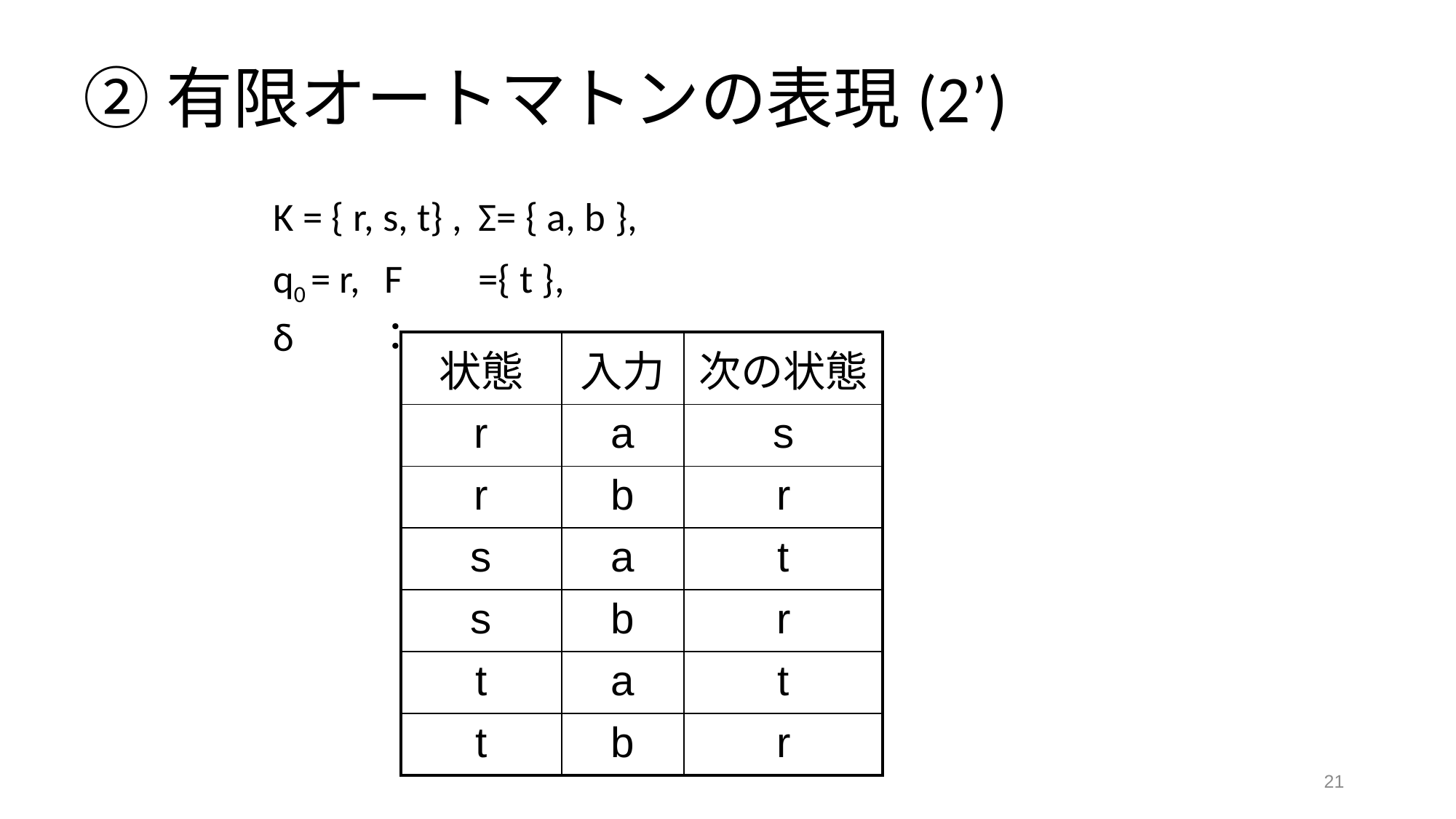

# ②有限オートマトンの表現(2’)
	K = { r, s, t} ,	Σ= { a, b },
	q0 = r, 		 F	={ t },
	δ	：

| 状態 | 入力 | 次の状態 |
| --- | --- | --- |
| r | a | s |
| r | b | r |
| s | a | t |
| s | b | r |
| t | a | t |
| t | b | r |
21